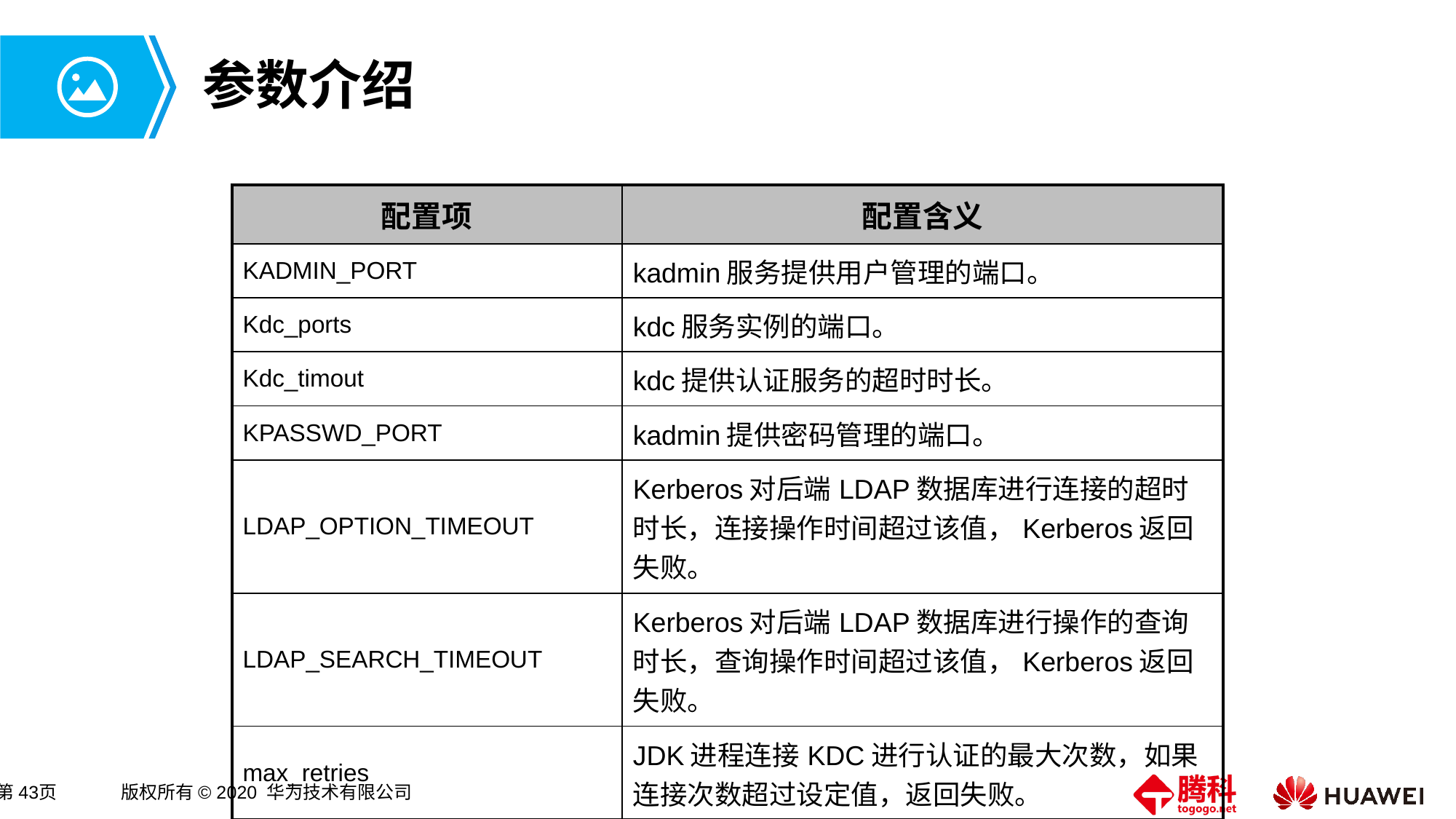

# 参数介绍
| 配置项 | 配置含义 |
| --- | --- |
| KADMIN\_PORT | kadmin服务提供用户管理的端口。 |
| Kdc\_ports | kdc服务实例的端口。 |
| Kdc\_timout | kdc提供认证服务的超时时长。 |
| KPASSWD\_PORT | kadmin提供密码管理的端口。 |
| LDAP\_OPTION\_TIMEOUT | Kerberos对后端LDAP数据库进行连接的超时时长，连接操作时间超过该值，Kerberos返回失败。 |
| LDAP\_SEARCH\_TIMEOUT | Kerberos对后端LDAP数据库进行操作的查询时长，查询操作时间超过该值，Kerberos返回失败。 |
| max\_retries | JDK进程连接KDC进行认证的最大次数，如果连接次数超过设定值，返回失败。 |